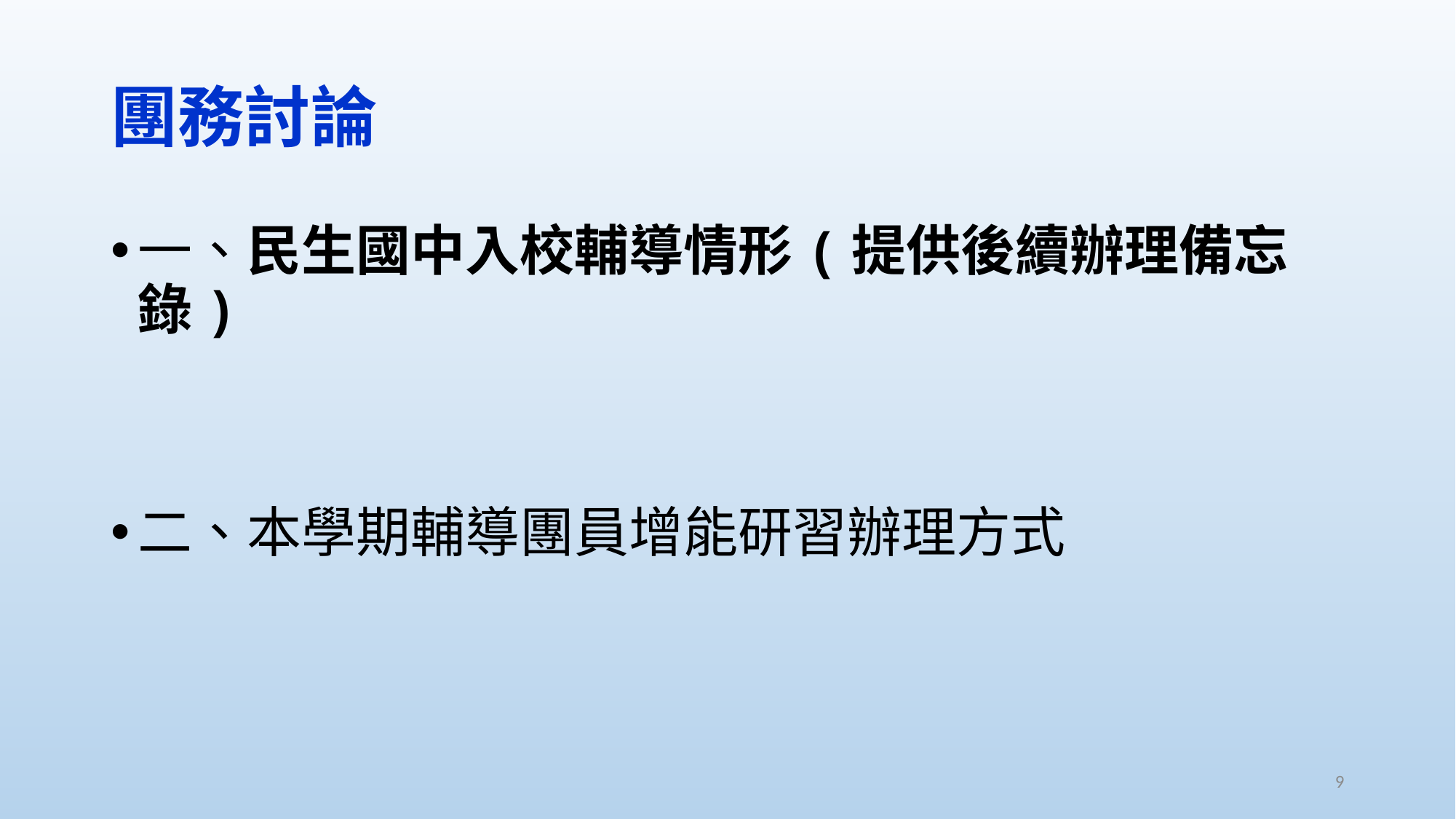

# 團務討論
一、民生國中入校輔導情形(提供後續辦理備忘錄)

二、本學期輔導團員增能研習辦理方式

9